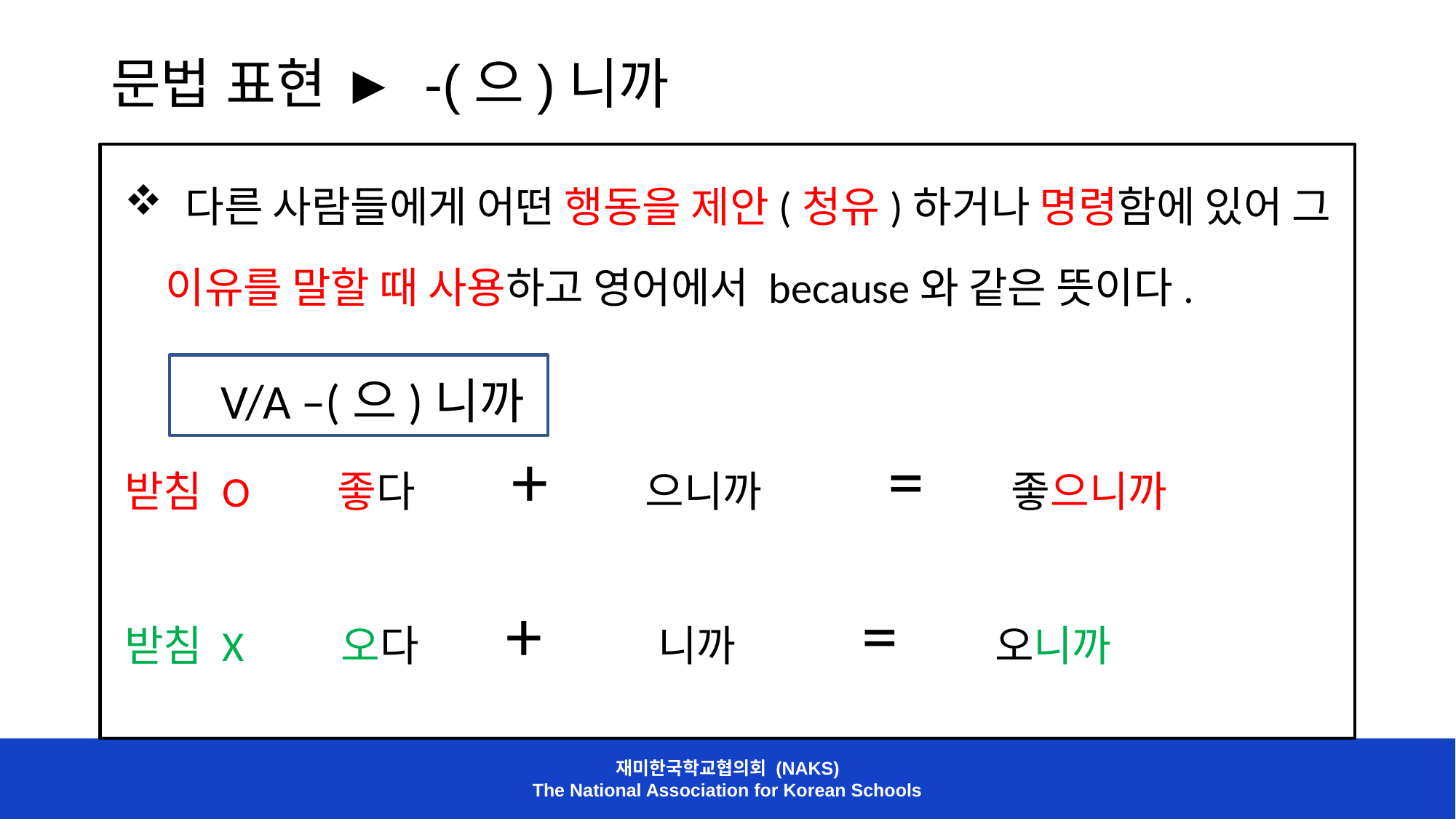

문법 표현 ► -(으)니까
 다른 사람들에게 어떤 행동을 제안(청유)하거나 명령함에 있어 그 이유를 말할 때 사용하고 영어에서 because와 같은 뜻이다.
        V/A –(으)니까
받침 O        좋다         +         으니까            =        좋으니까

받침 X         오다        + 	         니까            =         오니까

재미한국학교협의회 (NAKS)
The National Association for Korean Schools